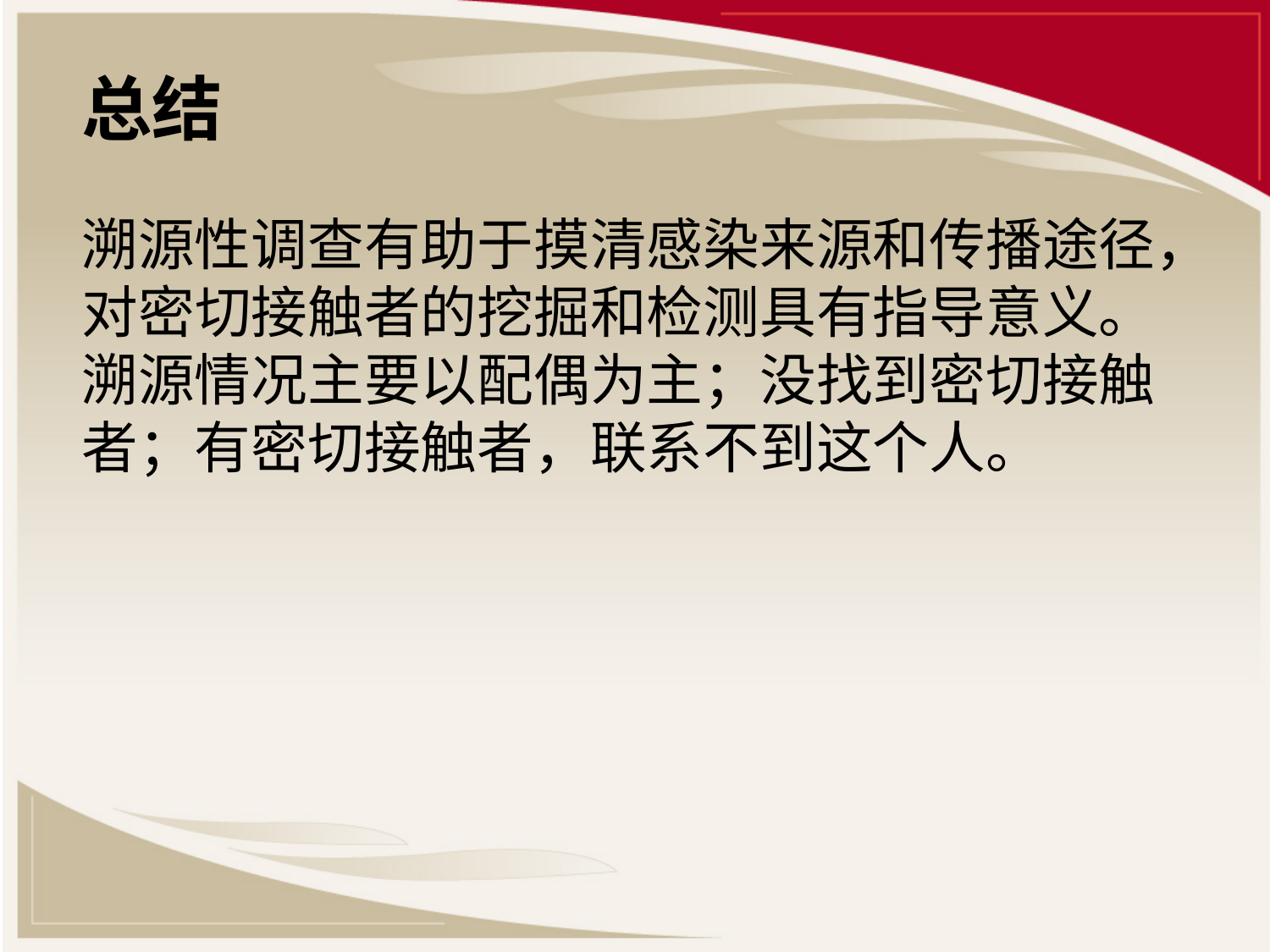

总结
溯源性调查有助于摸清感染来源和传播途径，对密切接触者的挖掘和检测具有指导意义。溯源情况主要以配偶为主；没找到密切接触者；有密切接触者，联系不到这个人。